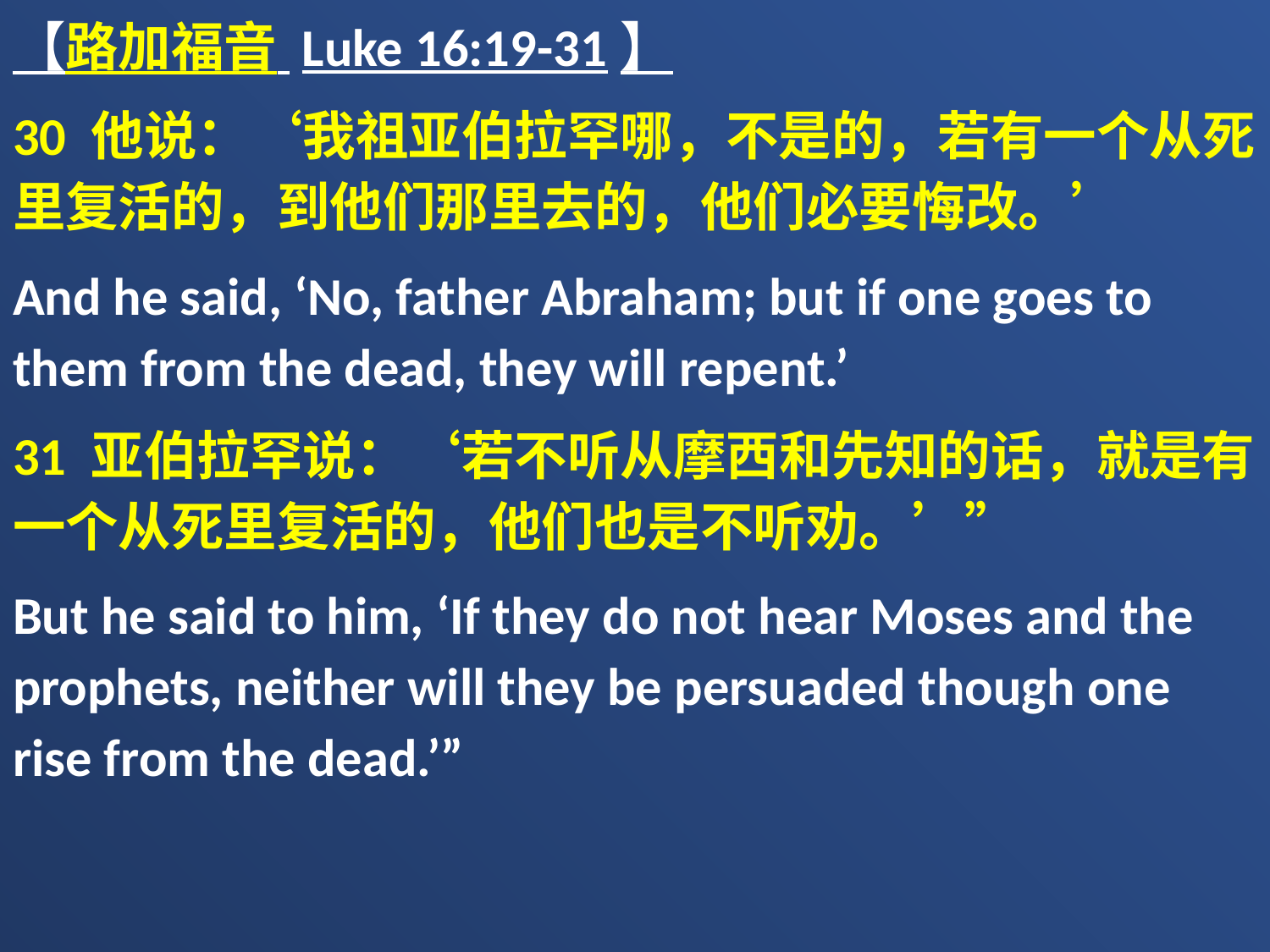

【路加福音 Luke 16:19-31】
30 他说：‘我祖亚伯拉罕哪，不是的，若有一个从死里复活的，到他们那里去的，他们必要悔改。’
And he said, ‘No, father Abraham; but if one goes to them from the dead, they will repent.’
31 亚伯拉罕说：‘若不听从摩西和先知的话，就是有一个从死里复活的，他们也是不听劝。’”
But he said to him, ‘If they do not hear Moses and the prophets, neither will they be persuaded though one rise from the dead.’”